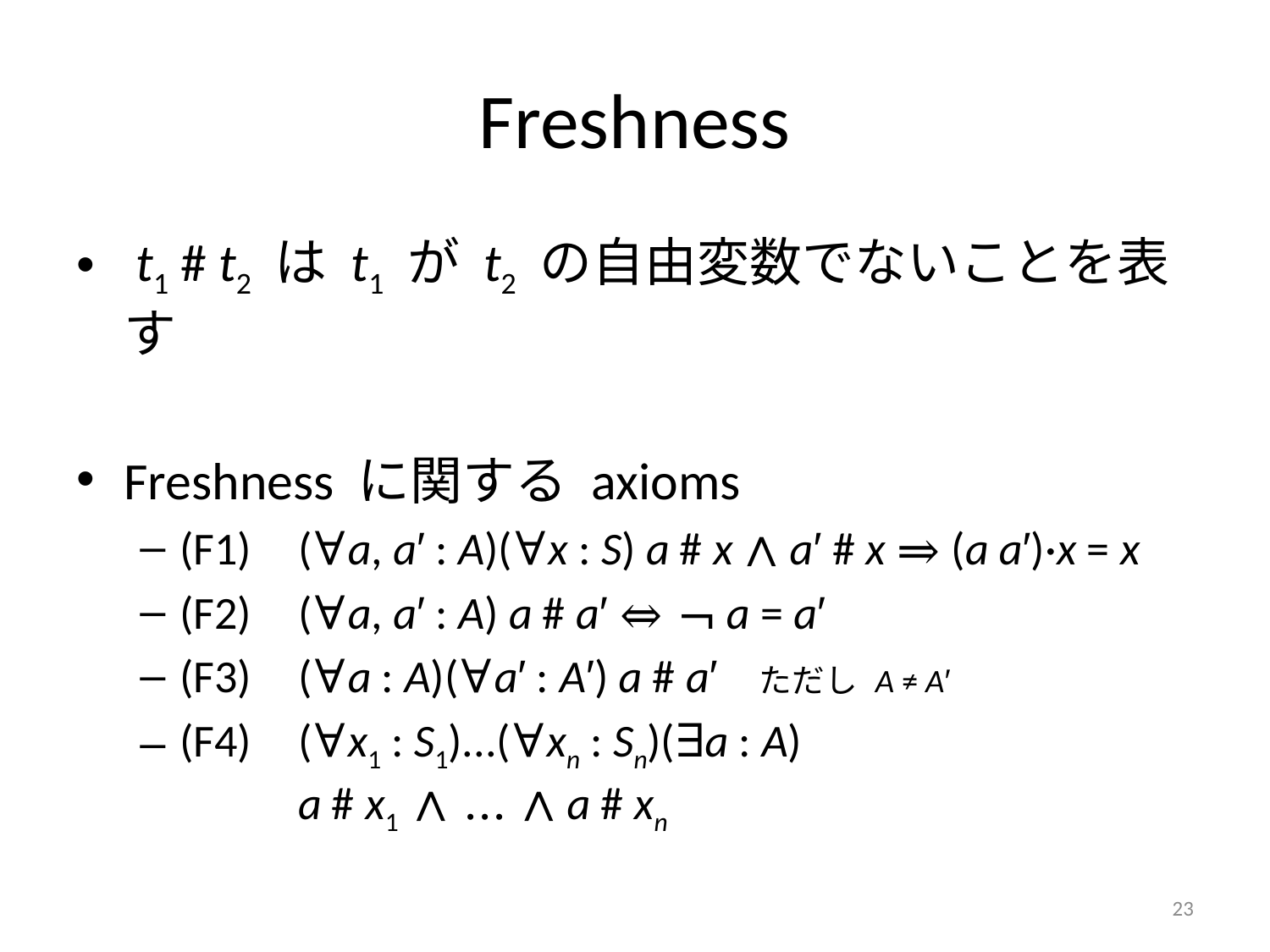

# Freshness
 t1 # t2 は t1 が t2 の自由変数でないことを表す

Freshness に関する axioms
(F1)	(∀a, a′ : A)(∀x : S) a # x ∧ a′ # x ⇒ (a a′)·x = x
(F2)	(∀a, a′ : A) a # a′ ⇔ ¬ a = a′
(F3)	(∀a : A)(∀a′ : A′) a # a′   ただし A ≠ A′
(F4)	(∀x1 : S1)...(∀xn : Sn)(∃a : A)
			a # x1 ∧ ... ∧ a # xn
23